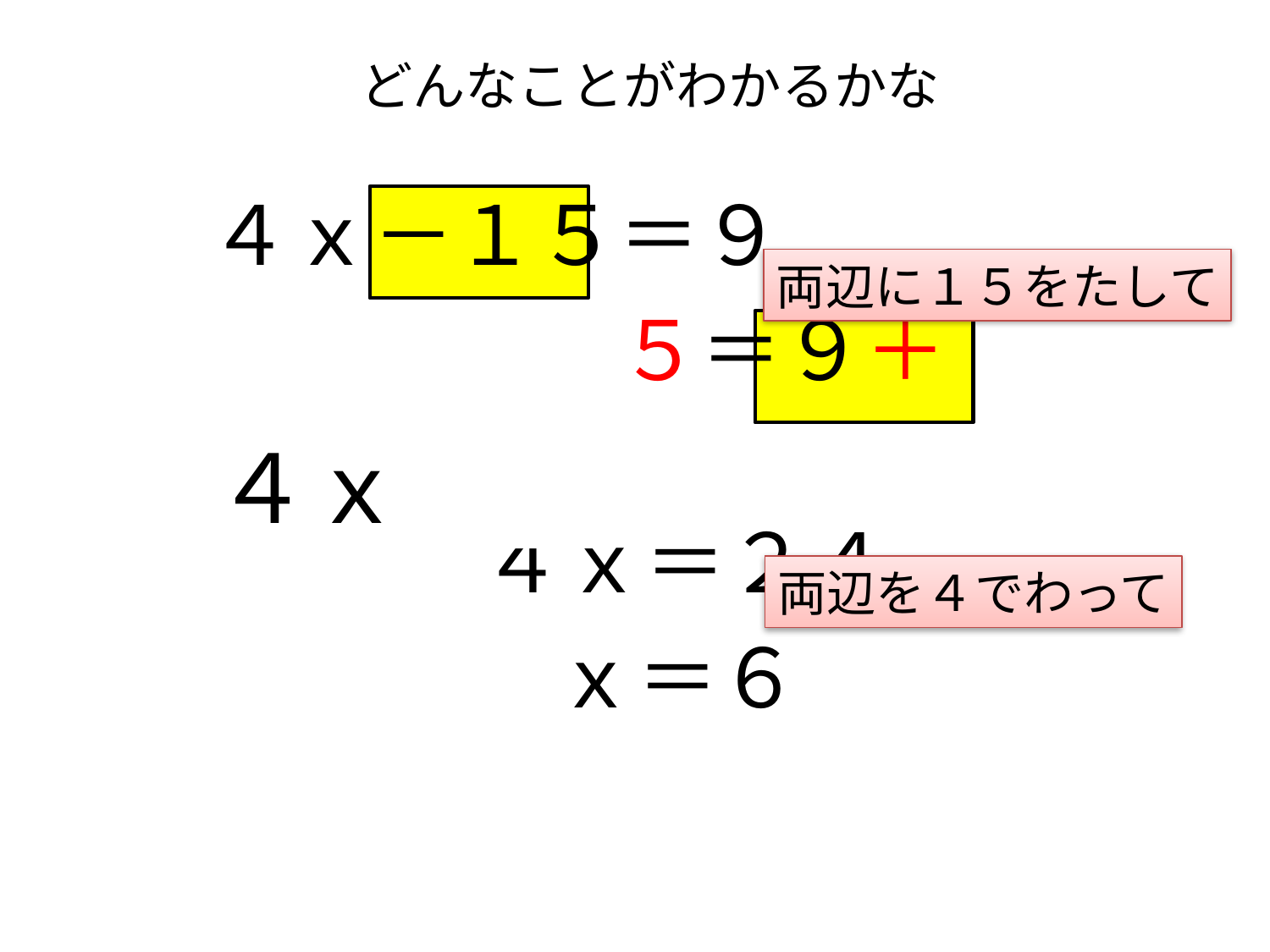

# どんなことがわかるかな
４ｘ－１５＝９
４ｘ－１５＋１５＝９＋１５
 　　　　 ４ｘ＝２４
　　　　  ｘ＝６

両辺に１５をたして
　　　　　　　４ｘ

両辺を４でわって